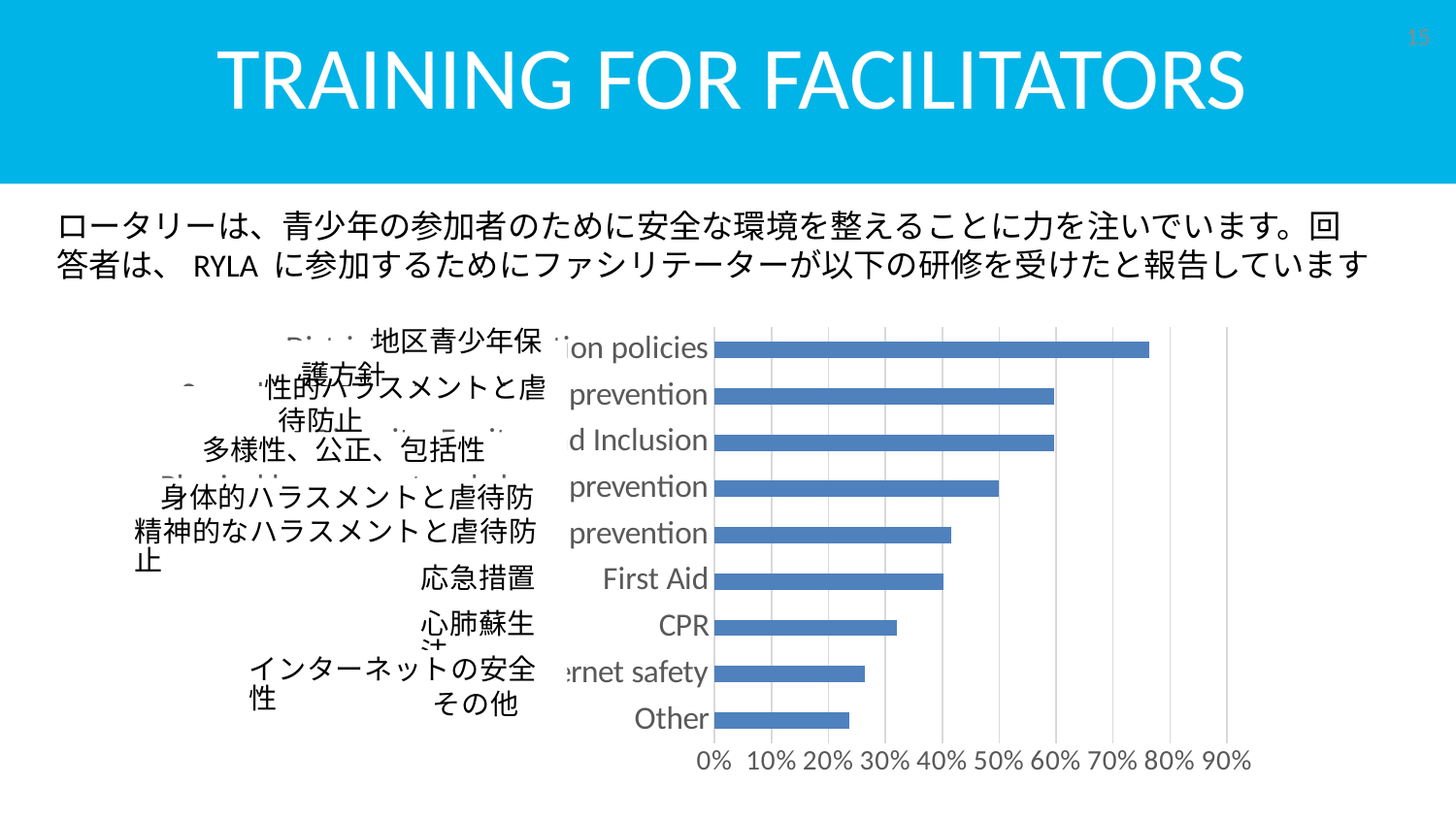

# Training for facilitators
15
ロータリーは、青少年の参加者のために安全な環境を整えることに力を注いでいます。回答者は、RYLA に参加するためにファシリテーターが以下の研修を受けたと報告しています

### Chart

| Category | percent |
|---|---|
| Other | 0.2361111111111111 |
| Internet safety | 0.2638888888888889 |
| CPR | 0.3194444444444444 |
| First Aid | 0.4027777777777778 |
| Emotional harassment and abuse prevention | 0.4166666666666667 |
| Physical harassment and abuse prevention | 0.5 |
| Diversity, Equity, and Inclusion | 0.5972222222222222 |
| Sexual harassment and abuse prevention | 0.5972222222222222 |
| District youth protection policies | 0.7638888888888888 |
　　　　　　　　地区青少年保護方針
　　　　　　性的ハラスメントと虐待防止
多様性、公正、包括性